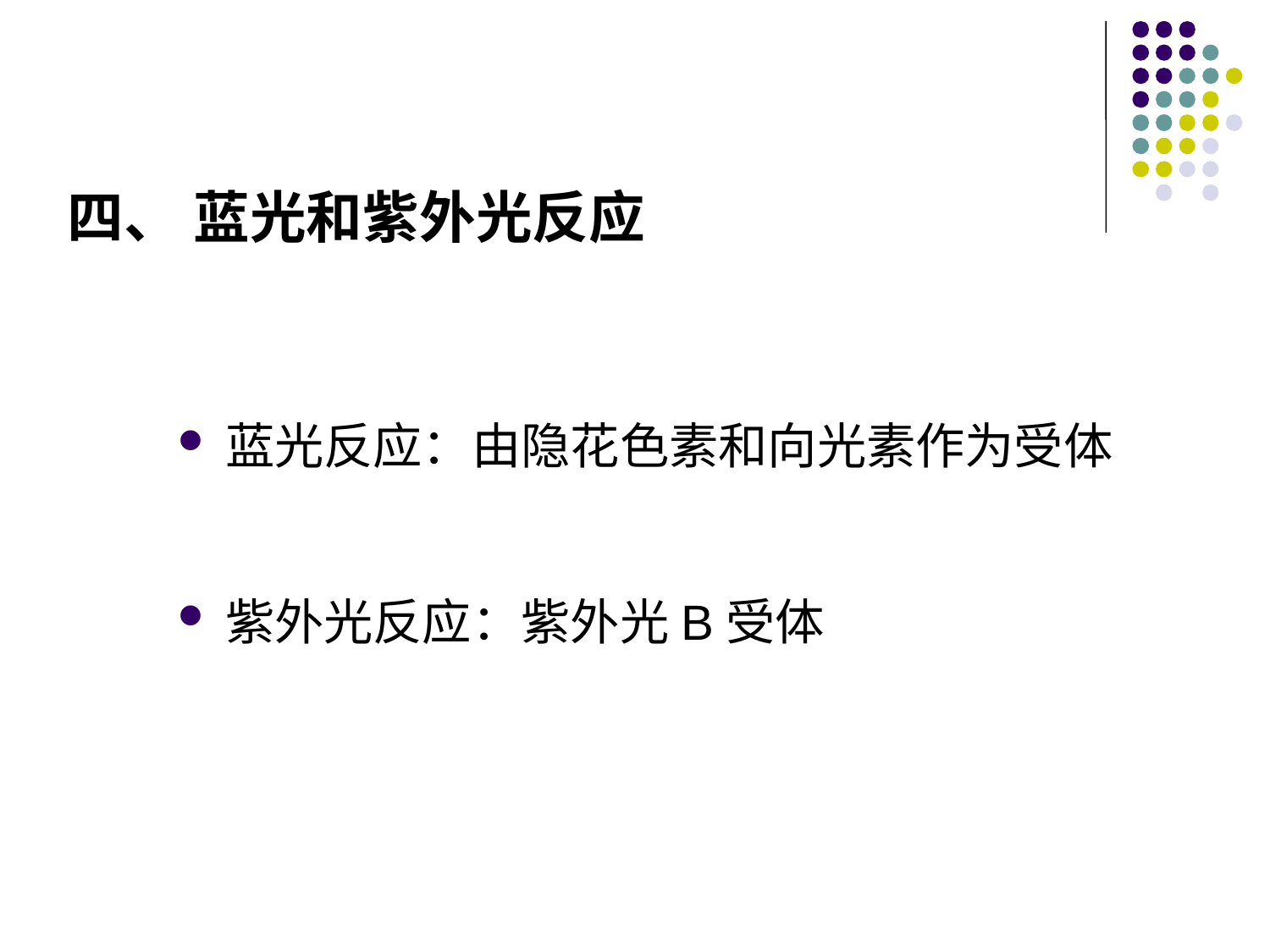

# 四、 蓝光和紫外光反应
蓝光反应：由隐花色素和向光素作为受体
紫外光反应：紫外光B受体